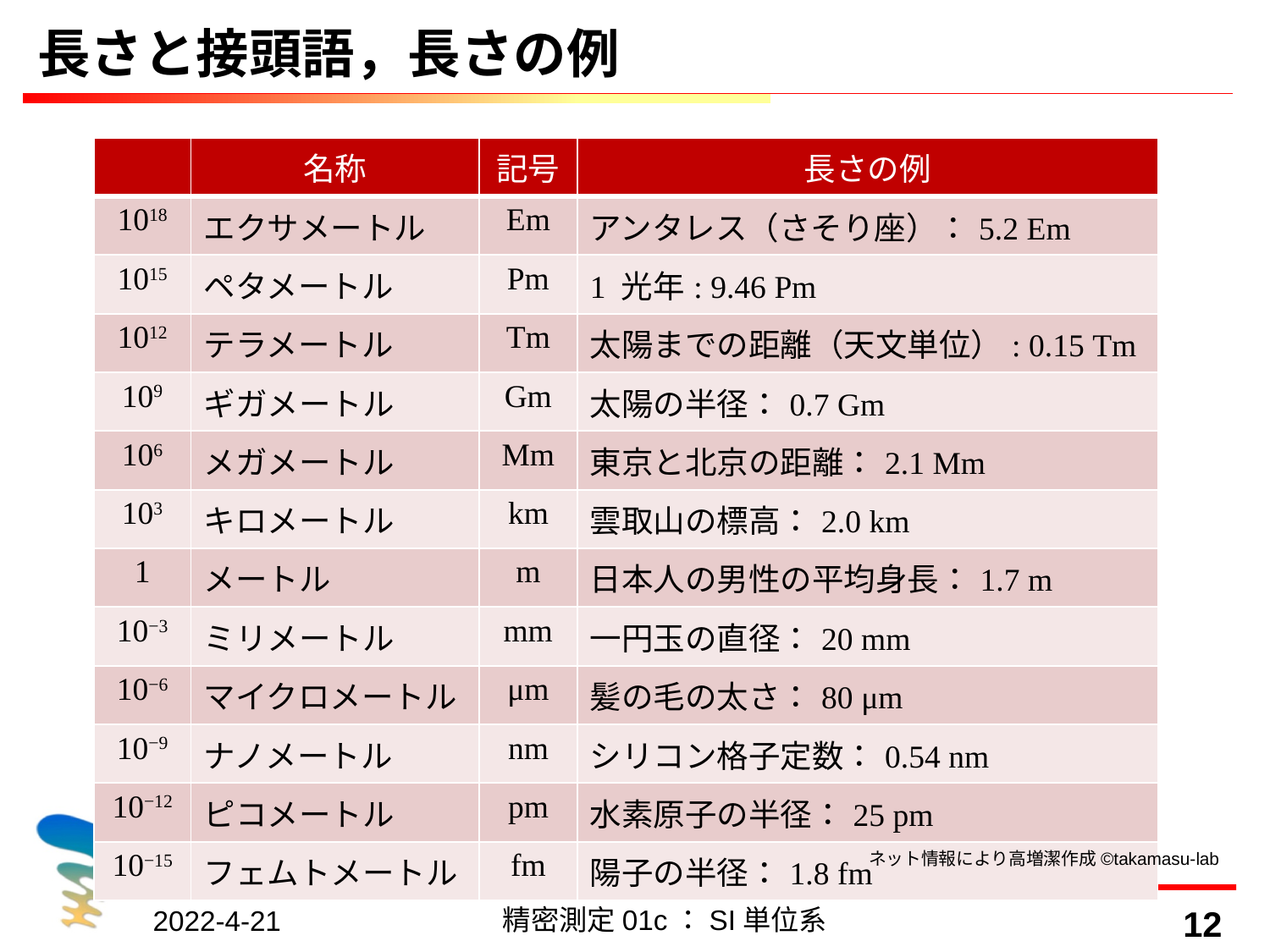

# 長さと接頭語，長さの例
|  | 名称 | 記号 | 長さの例 |
| --- | --- | --- | --- |
| 1018 | エクサメートル | Em | アンタレス（さそり座）：5.2 Em |
| 1015 | ペタメートル | Pm | 1 光年: 9.46 Pm |
| 1012 | テラメートル | Tm | 太陽までの距離（天文単位）: 0.15 Tm |
| 109 | ギガメートル | Gm | 太陽の半径：0.7 Gm |
| 106 | メガメートル | Mm | 東京と北京の距離：2.1 Mm |
| 103 | キロメートル | km | 雲取山の標高：2.0 km |
| 1 | メートル | m | 日本人の男性の平均身長：1.7 m |
| 10−3 | ミリメートル | mm | 一円玉の直径：20 mm |
| 10−6 | マイクロメートル | μm | 髪の毛の太さ：80 μm |
| 10−9 | ナノメートル | nm | シリコン格子定数：0.54 nm |
| 10−12 | ピコメートル | pm | 水素原子の半径：25 pm |
| 10−15 | フェムトメートル | fm | 陽子の半径：1.8 fm |

ネット情報により高増潔作成©takamasu-lab
精密測定01c：SI単位系
12
2022-4-21